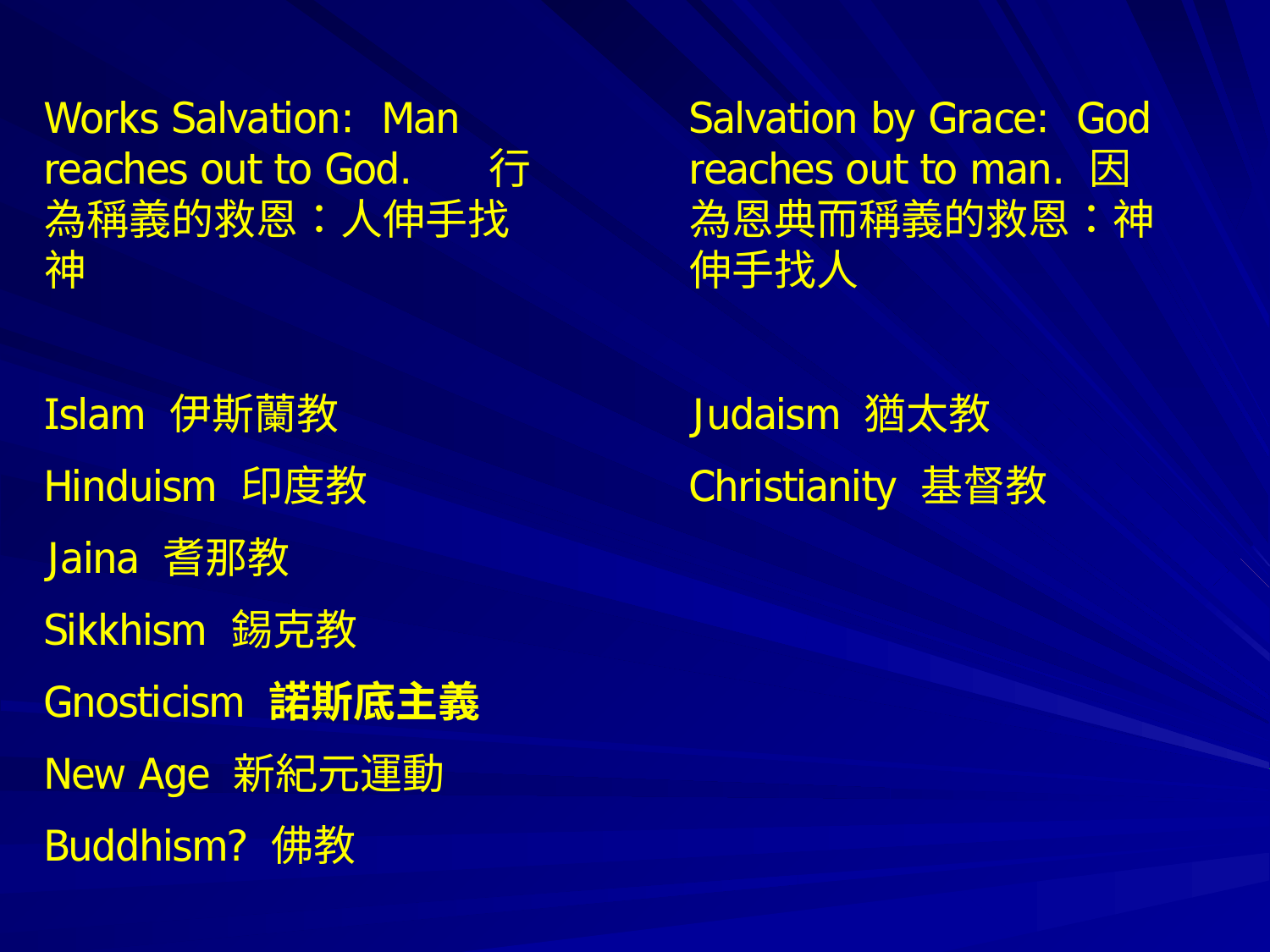

Works Salvation:  Man reaches out to God.     行為稱義的救恩：人伸手找神

Islam 伊斯蘭教
Hinduism 印度教
Jaina 耆那教
Sikkhism 錫克教
Gnosticism 諾斯底主義
New Age 新紀元運動
Buddhism? 佛教

Salvation by Grace:  God reaches out to man. 因為恩典而稱義的救恩：神伸手找人

Judaism 猶太教
Christianity 基督教